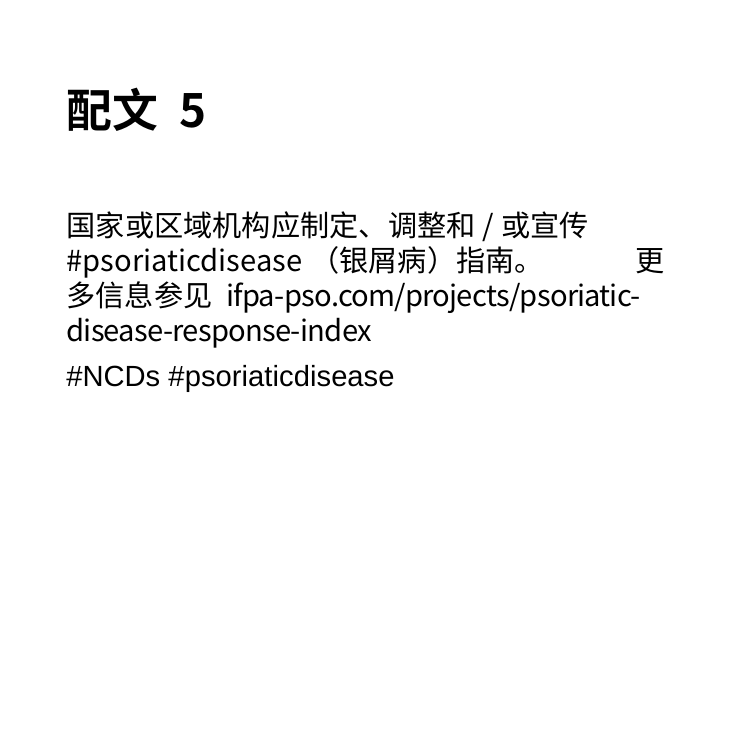

# 配文 5
国家或区域机构应制定、调整和/或宣传 #psoriaticdisease（银屑病）指南。              更多信息参见 ifpa-pso.com/projects/psoriatic-disease-response-index
#NCDs #psoriaticdisease